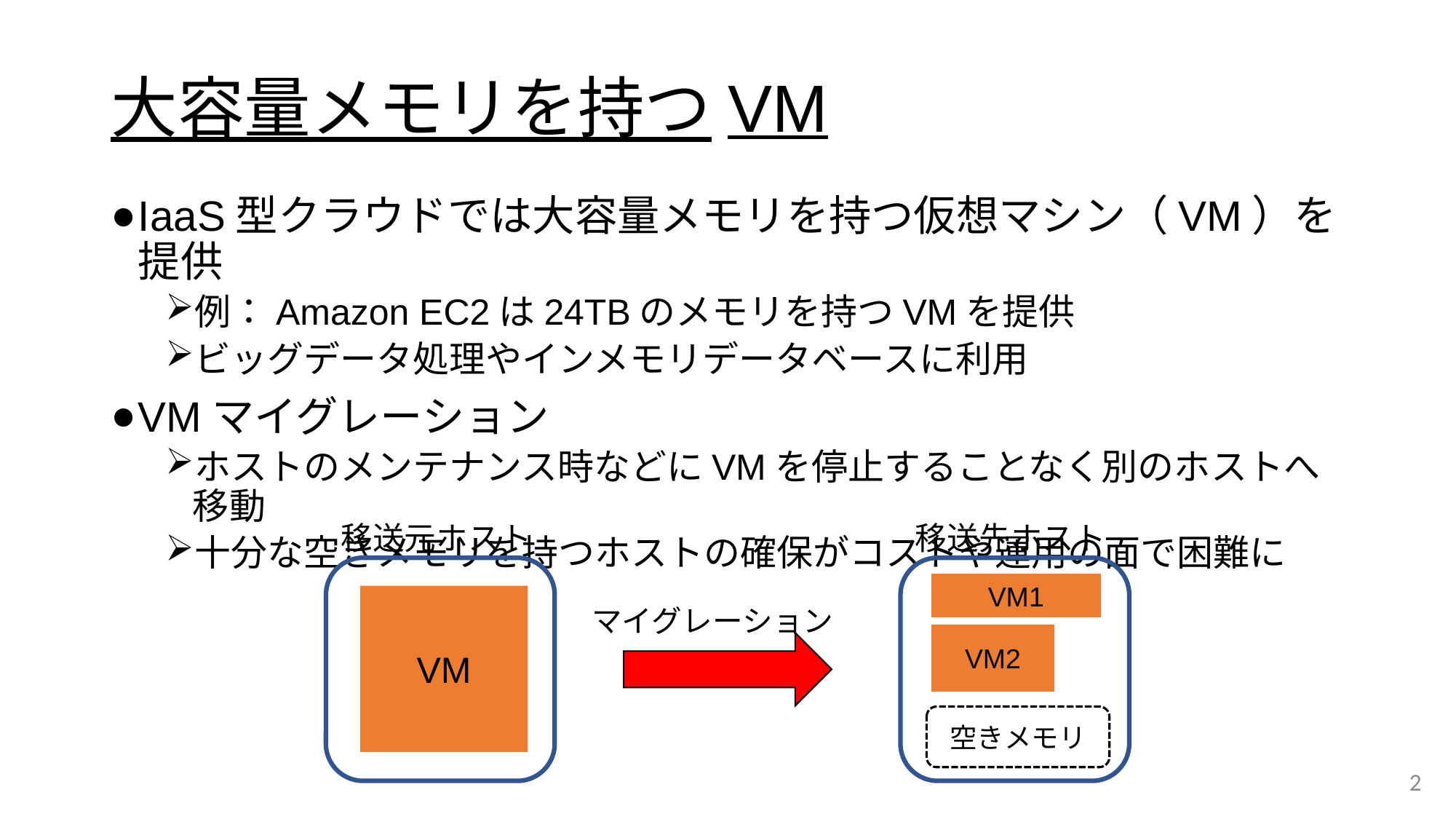

# 大容量メモリを持つVM
IaaS型クラウドでは大容量メモリを持つ仮想マシン（VM）を提供
例：Amazon EC2は24TBのメモリを持つVMを提供
ビッグデータ処理やインメモリデータベースに利用
VMマイグレーション
ホストのメンテナンス時などにVMを停止することなく別のホストへ移動
十分な空きメモリを持つホストの確保がコストや運用の面で困難に

移送先ホスト

移送元ホスト

VM1
VM
マイグレーション
VM2

空きメモリ
2